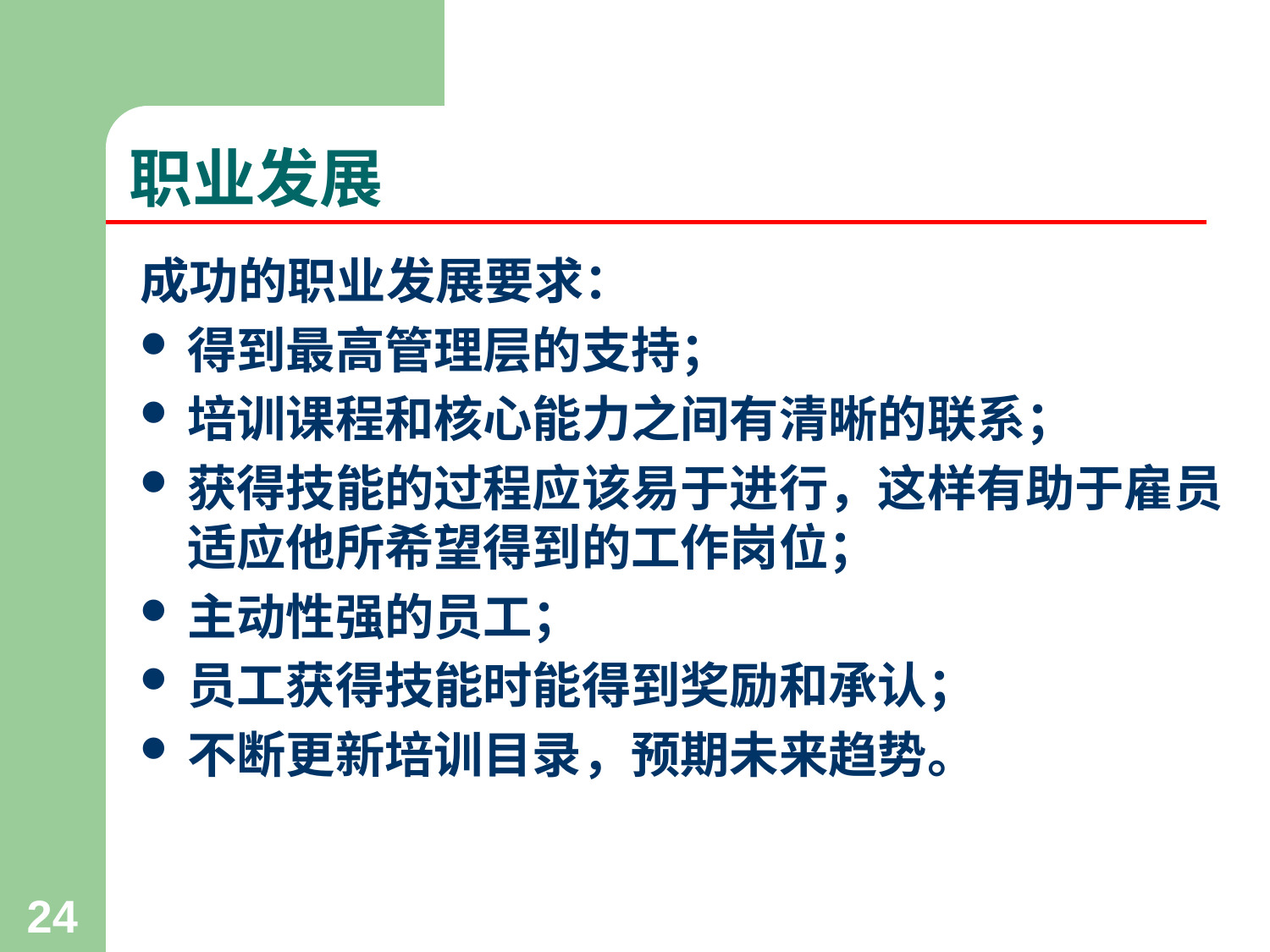

职业发展
成功的职业发展要求：
得到最高管理层的支持；
培训课程和核心能力之间有清晰的联系；
获得技能的过程应该易于进行，这样有助于雇员适应他所希望得到的工作岗位；
主动性强的员工；
员工获得技能时能得到奖励和承认；
不断更新培训目录，预期未来趋势。
# 24